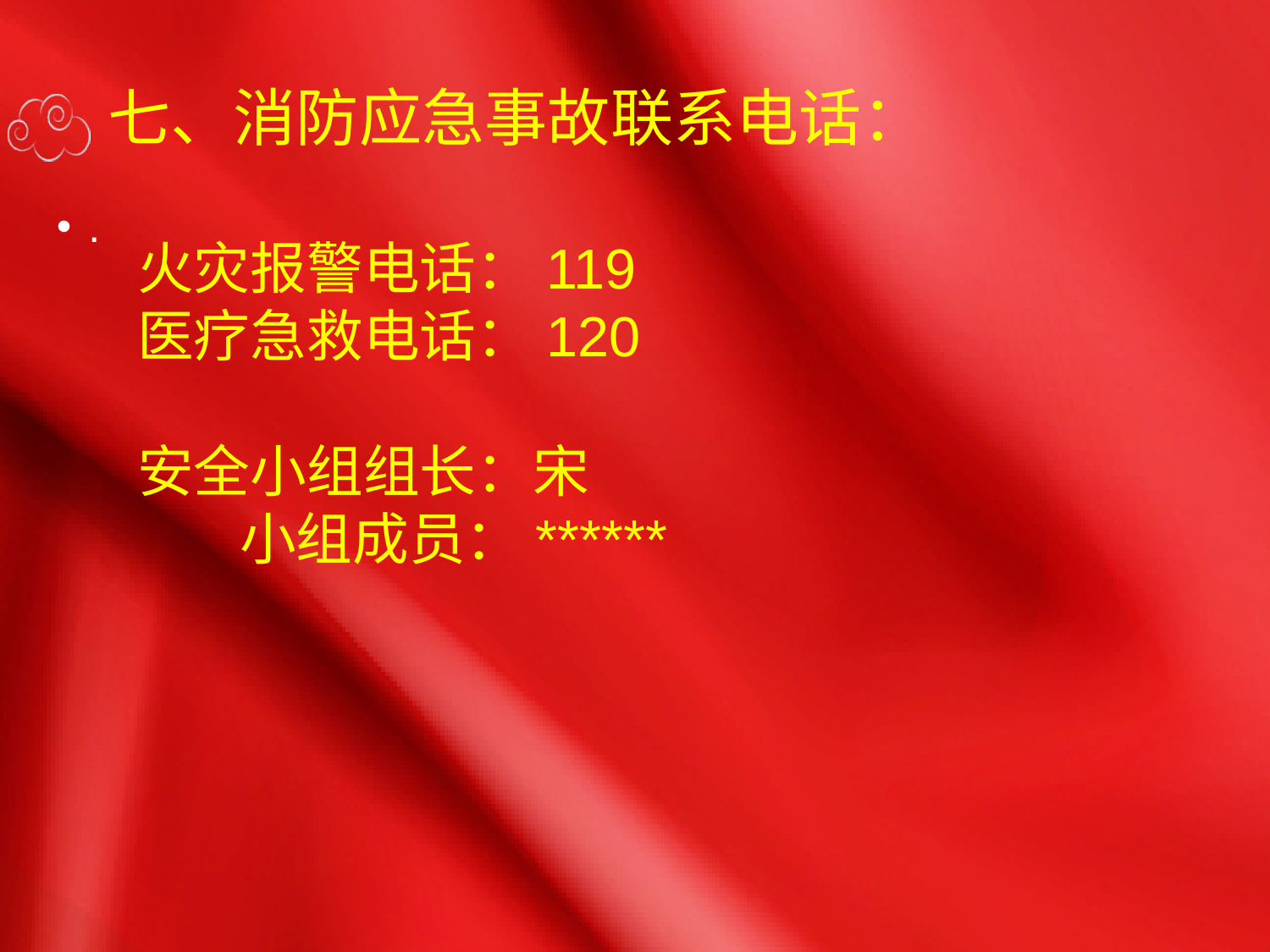

# 七、消防应急事故联系电话：
.

火灾报警电话：119
医疗急救电话：120

安全小组组长：宋
       小组成员：******